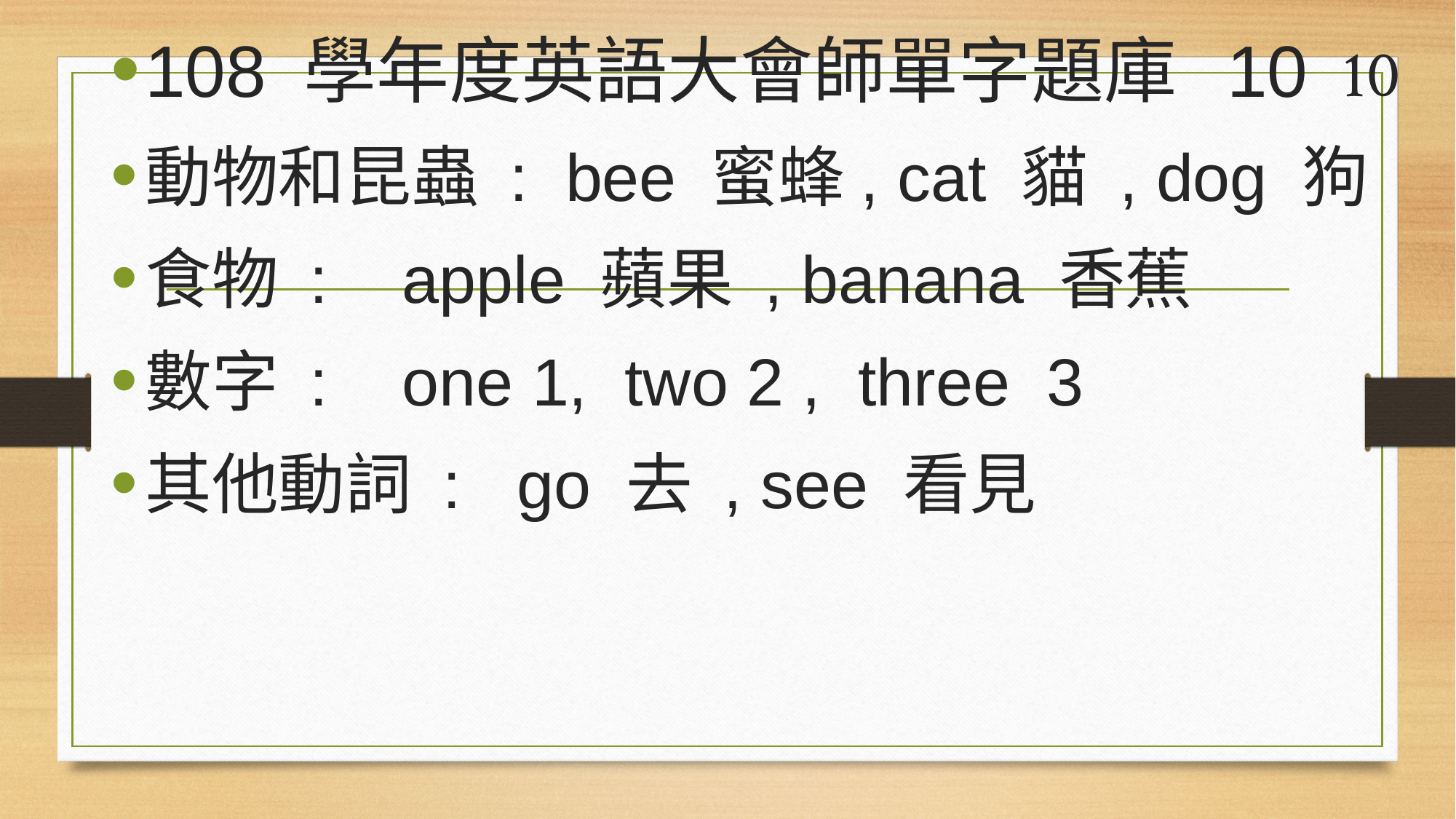

108 學年度英語大會師單字題庫  10
動物和昆蟲 :  bee 蜜蜂, cat 貓 , dog 狗
食物 :    apple 蘋果 , banana 香蕉
數字 :    one 1,  two 2 ,  three  3
其他動詞 :   go 去 , see 看見
# 10